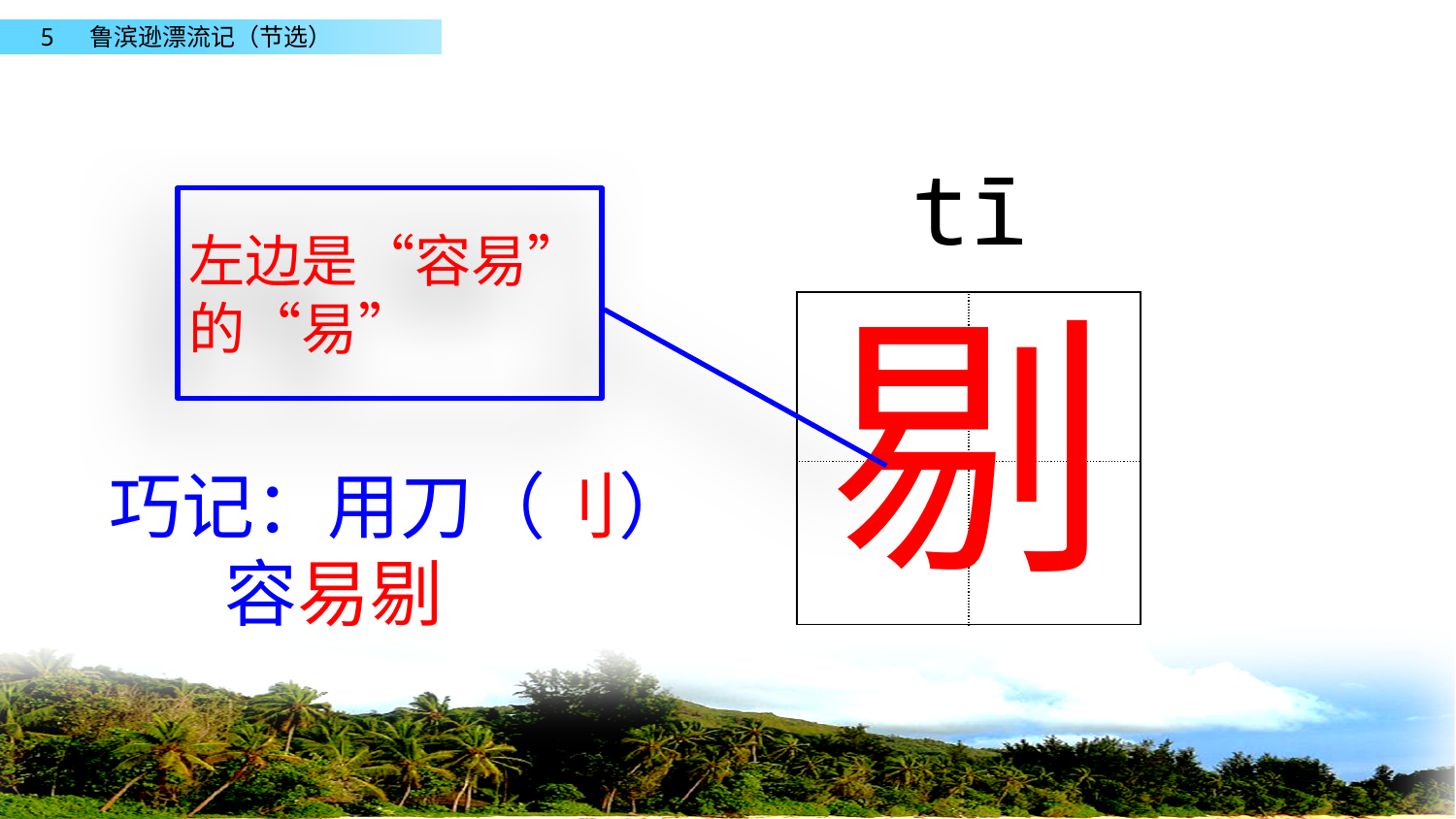

tī
左边是“容易”的“易”
剔
|  |  |
| --- | --- |
|  |  |
巧记：用刀（刂）
      容易剔